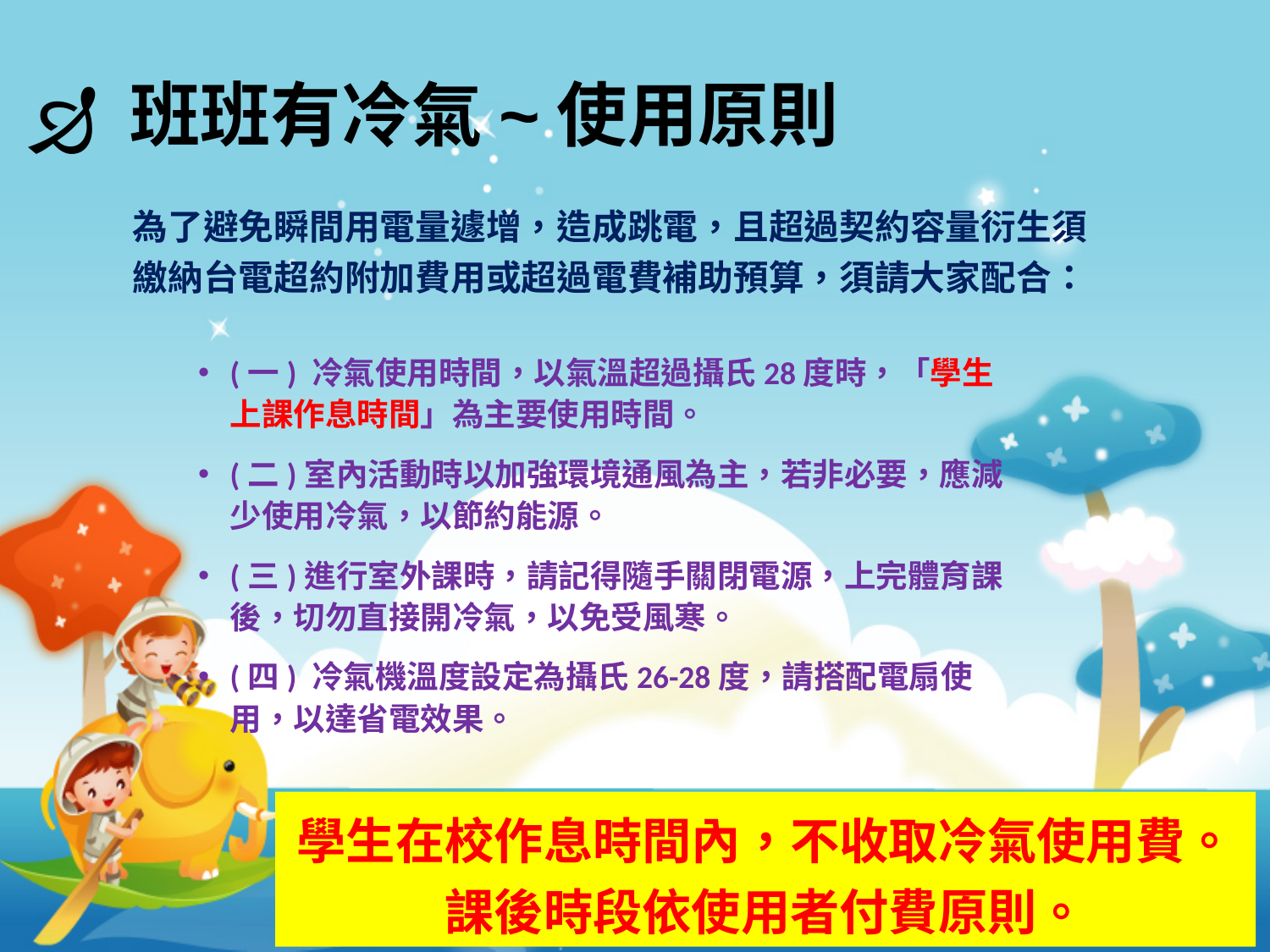

🙖 班班有冷氣~使用原則
為了避免瞬間用電量遽增，造成跳電，且超過契約容量衍生須繳納台電超約附加費用或超過電費補助預算，須請大家配合：
(一) 冷氣使用時間，以氣溫超過攝氏28度時，「學生上課作息時間」為主要使用時間。
(二)室內活動時以加強環境通風為主，若非必要，應減少使用冷氣，以節約能源。
(三)進行室外課時，請記得隨手關閉電源，上完體育課後，切勿直接開冷氣，以免受風寒。
(四) 冷氣機溫度設定為攝氏26-28度，請搭配電扇使用，以達省電效果。
學生在校作息時間內，不收取冷氣使用費。課後時段依使用者付費原則。